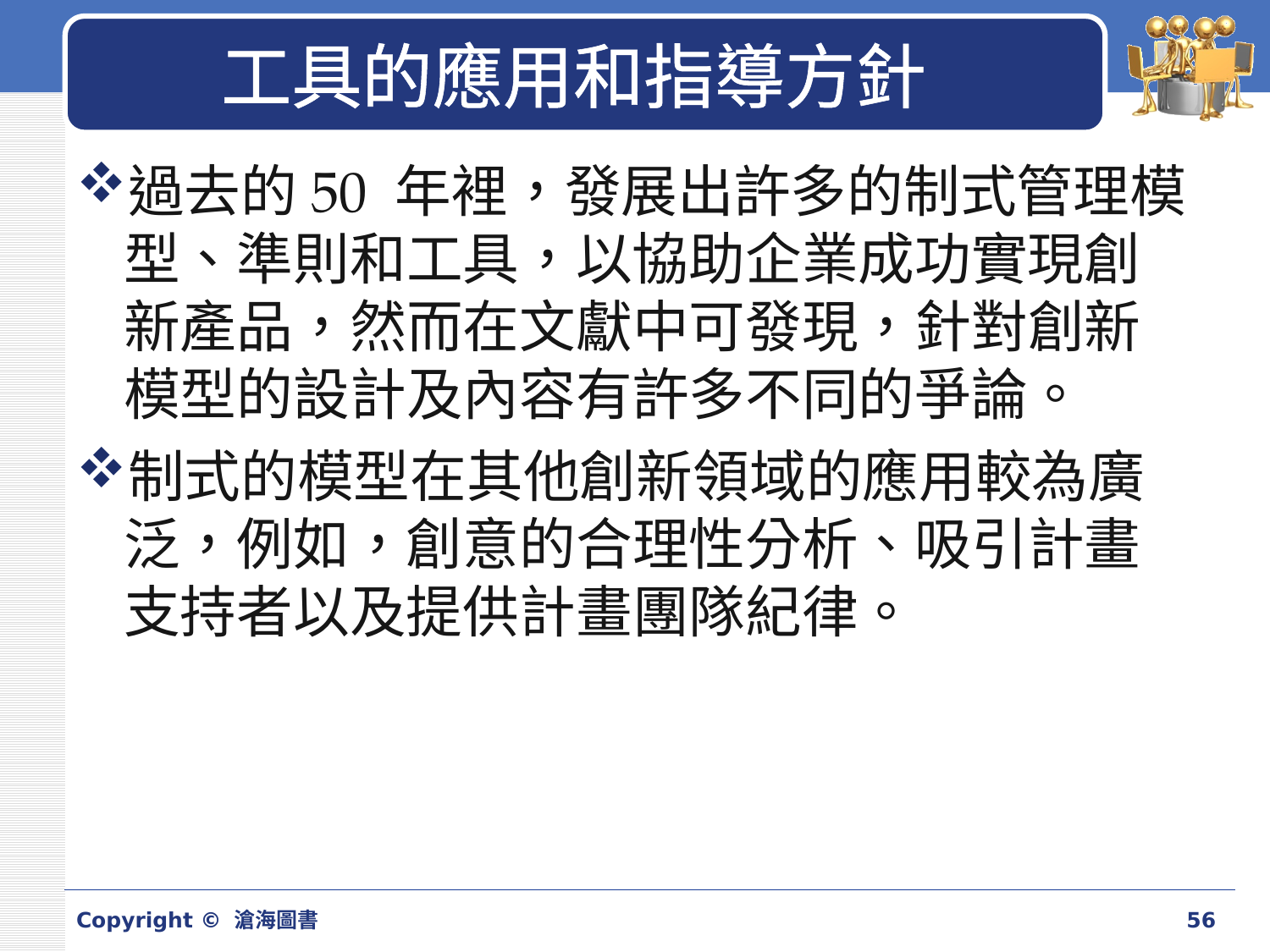

# 工具的應用和指導方針
過去的50 年裡，發展出許多的制式管理模型、準則和工具，以協助企業成功實現創新產品，然而在文獻中可發現，針對創新模型的設計及內容有許多不同的爭論。
制式的模型在其他創新領域的應用較為廣泛，例如，創意的合理性分析、吸引計畫支持者以及提供計畫團隊紀律。
Copyright © 滄海圖書
56